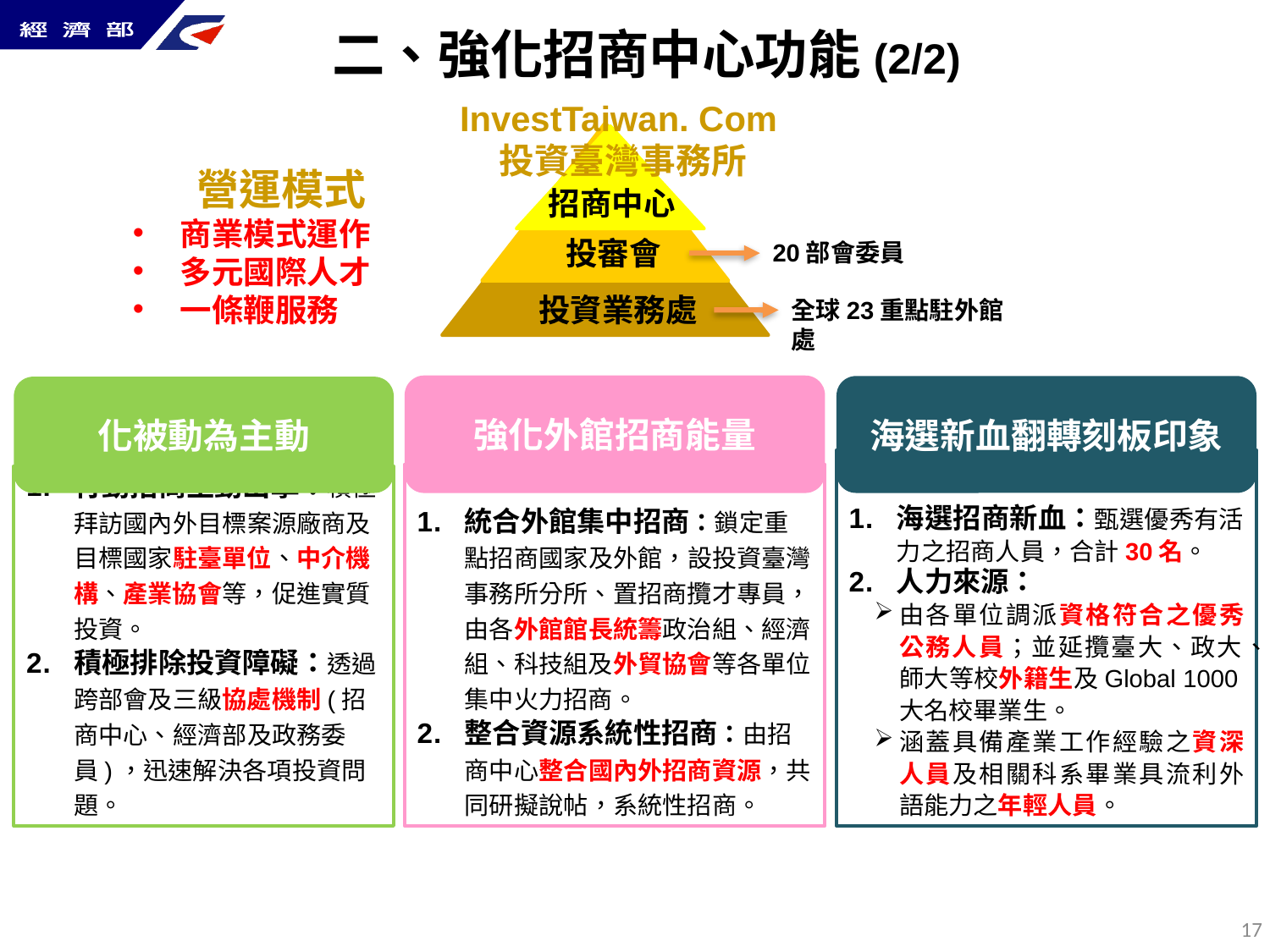

二、強化招商中心功能(2/2)
InvestTaiwan. Com投資臺灣事務所

招商中心
投審會
投資業務處
20部會委員
全球23重點駐外館處
營運模式
商業模式運作
多元國際人才
一條鞭服務
強化外館招商能量

統合外館集中招商：鎖定重點招商國家及外館，設投資臺灣事務所分所、置招商攬才專員，由各外館館長統籌政治組、經濟組、科技組及外貿協會等各單位集中火力招商。
整合資源系統性招商：由招商中心整合國內外招商資源，共同研擬說帖，系統性招商。
海選新血翻轉刻板印象
海選招商新血：甄選優秀有活力之招商人員，合計30名。
人力來源：
由各單位調派資格符合之優秀公務人員；並延攬臺大、政大、師大等校外籍生及Global 1000大名校畢業生。
涵蓋具備產業工作經驗之資深人員及相關科系畢業具流利外語能力之年輕人員。
化被動為主動
行動招商主動出擊：積極拜訪國內外目標案源廠商及目標國家駐臺單位、中介機構、產業協會等，促進實質投資。
積極排除投資障礙：透過跨部會及三級協處機制(招商中心、經濟部及政務委員)，迅速解決各項投資問題。
17